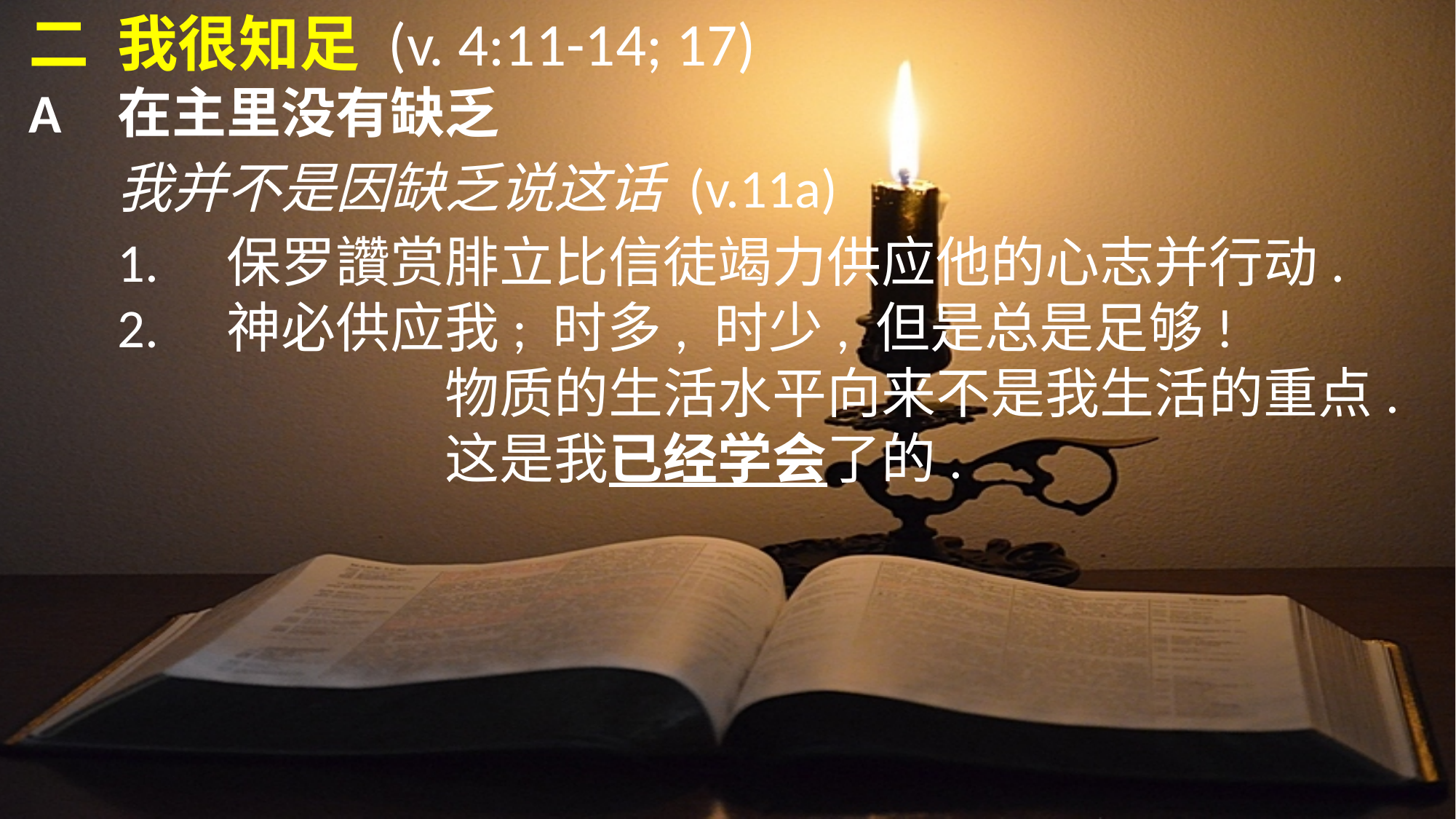

二	我很知足 (v. 4:11-14; 17)
A	在主里没有缺乏
	我并不是因缺乏说这话 (v.11a)
	1.	保罗讚赏腓立比信徒竭力供应他的心志并行动.
	2.	神必供应我; 时多, 时少, 但是总是足够!
				物质的生活水平向来不是我生活的重点.
				这是我已经学会了的.